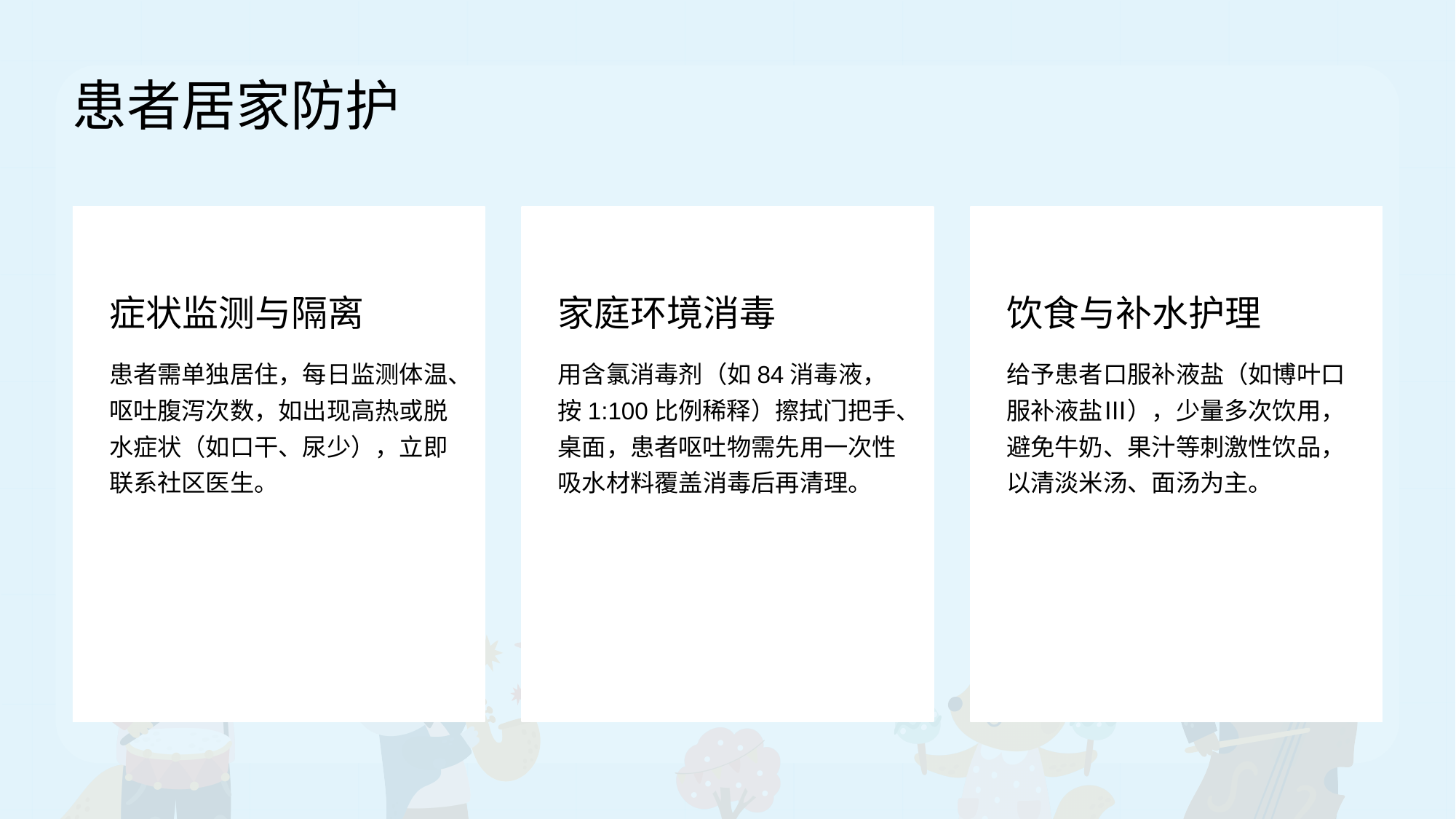

患者居家防护

症状监测与隔离
家庭环境消毒
饮食与补水护理
患者需单独居住，每日监测体温、呕吐腹泻次数，如出现高热或脱水症状（如口干、尿少），立即联系社区医生。
用含氯消毒剂（如84消毒液，按1:100比例稀释）擦拭门把手、桌面，患者呕吐物需先用一次性吸水材料覆盖消毒后再清理。
给予患者口服补液盐（如博叶口服补液盐Ⅲ），少量多次饮用，避免牛奶、果汁等刺激性饮品，以清淡米汤、面汤为主。